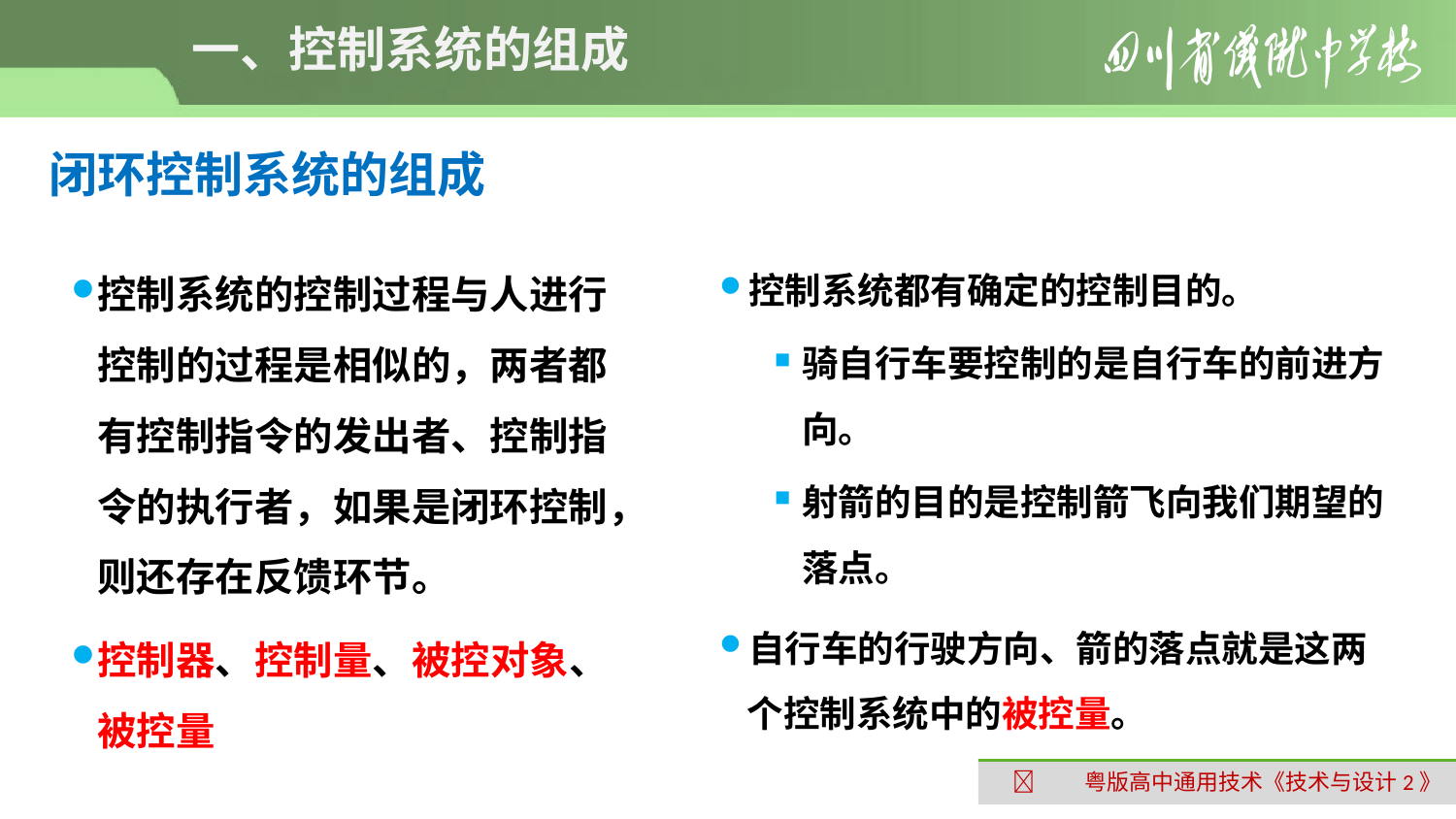

# 一、控制系统的组成
闭环控制系统的组成
控制系统的控制过程与人进行控制的过程是相似的，两者都有控制指令的发出者、控制指令的执行者，如果是闭环控制，则还存在反馈环节。
控制器、控制量、被控对象、被控量
控制系统都有确定的控制目的。
骑自行车要控制的是自行车的前进方向。
射箭的目的是控制箭飞向我们期望的落点。
自行车的行驶方向、箭的落点就是这两个控制系统中的被控量。